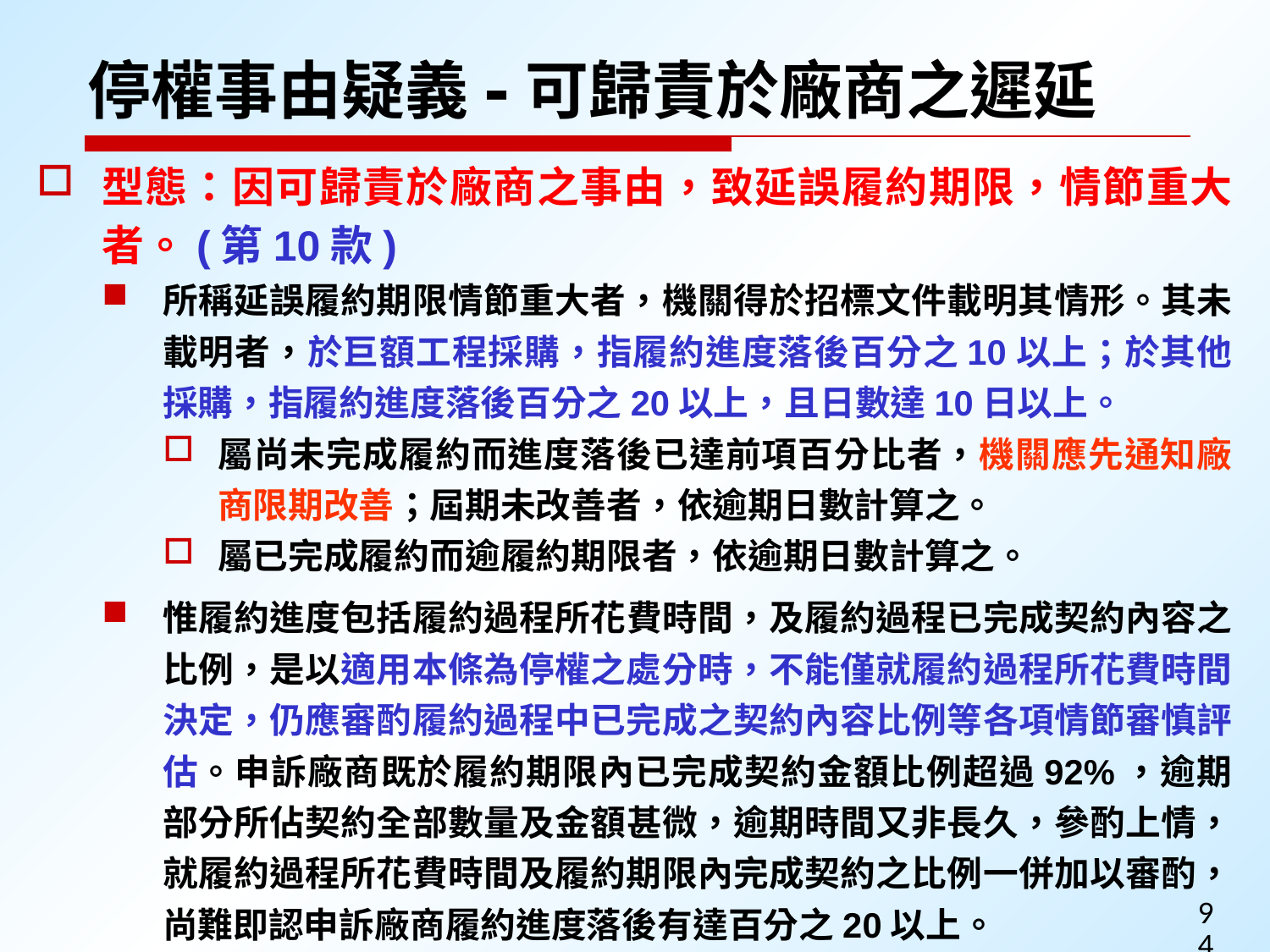

停權事由疑義-可歸責於廠商之遲延
型態：因可歸責於廠商之事由，致延誤履約期限，情節重大者。(第10款)
所稱延誤履約期限情節重大者，機關得於招標文件載明其情形。其未載明者，於巨額工程採購，指履約進度落後百分之10以上；於其他採購，指履約進度落後百分之20以上，且日數達10日以上。
屬尚未完成履約而進度落後已達前項百分比者，機關應先通知廠商限期改善；屆期未改善者，依逾期日數計算之。
屬已完成履約而逾履約期限者，依逾期日數計算之。
惟履約進度包括履約過程所花費時間，及履約過程已完成契約內容之比例，是以適用本條為停權之處分時，不能僅就履約過程所花費時間決定，仍應審酌履約過程中已完成之契約內容比例等各項情節審慎評估。申訴廠商既於履約期限內已完成契約金額比例超過92%，逾期部分所佔契約全部數量及金額甚微，逾期時間又非長久，參酌上情，就履約過程所花費時間及履約期限內完成契約之比例一併加以審酌，尚難即認申訴廠商履約進度落後有達百分之20以上。